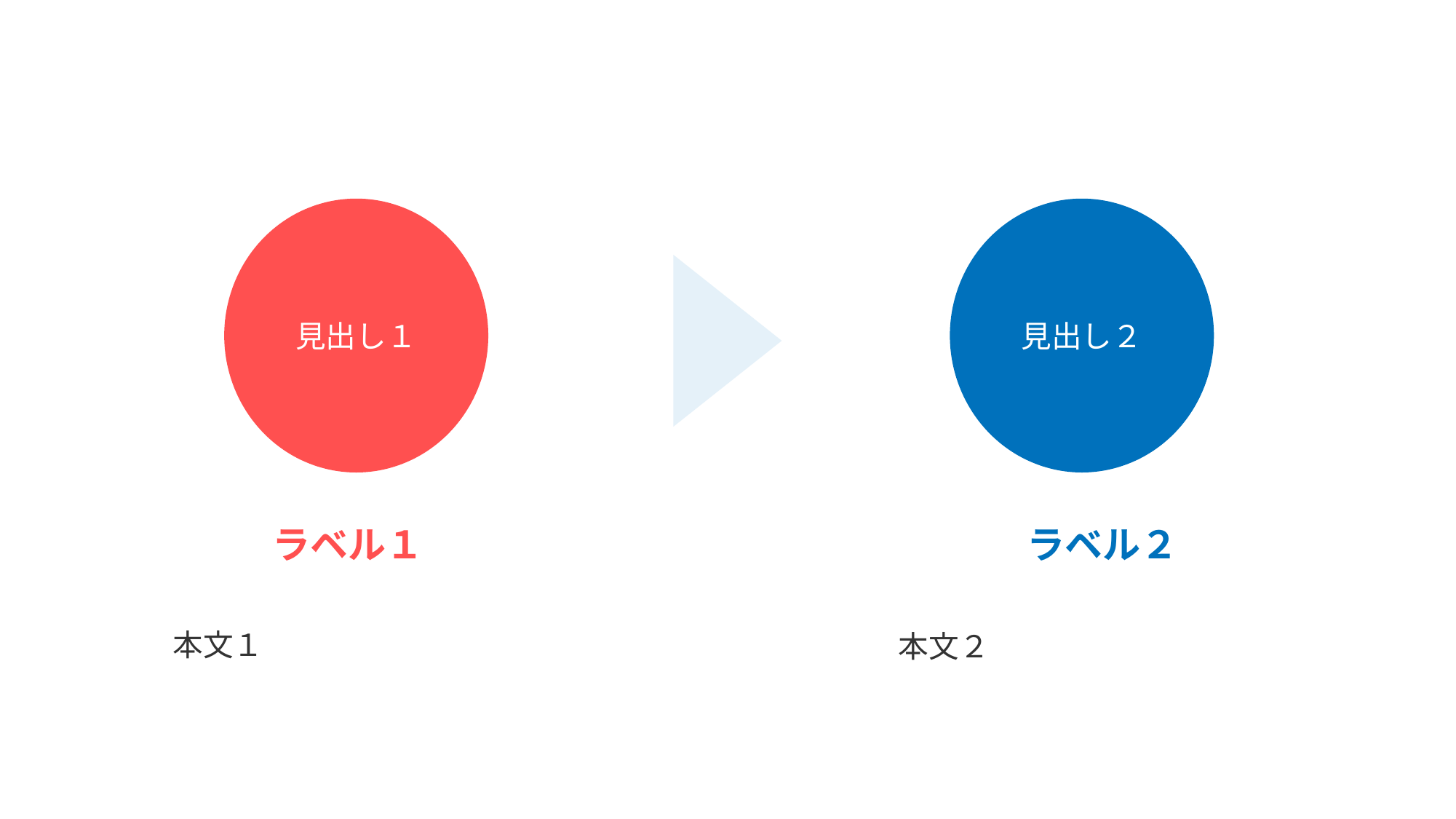

見出し１
見出し２
マーケティング

ラベル１
ラベル２
本文１
本文２